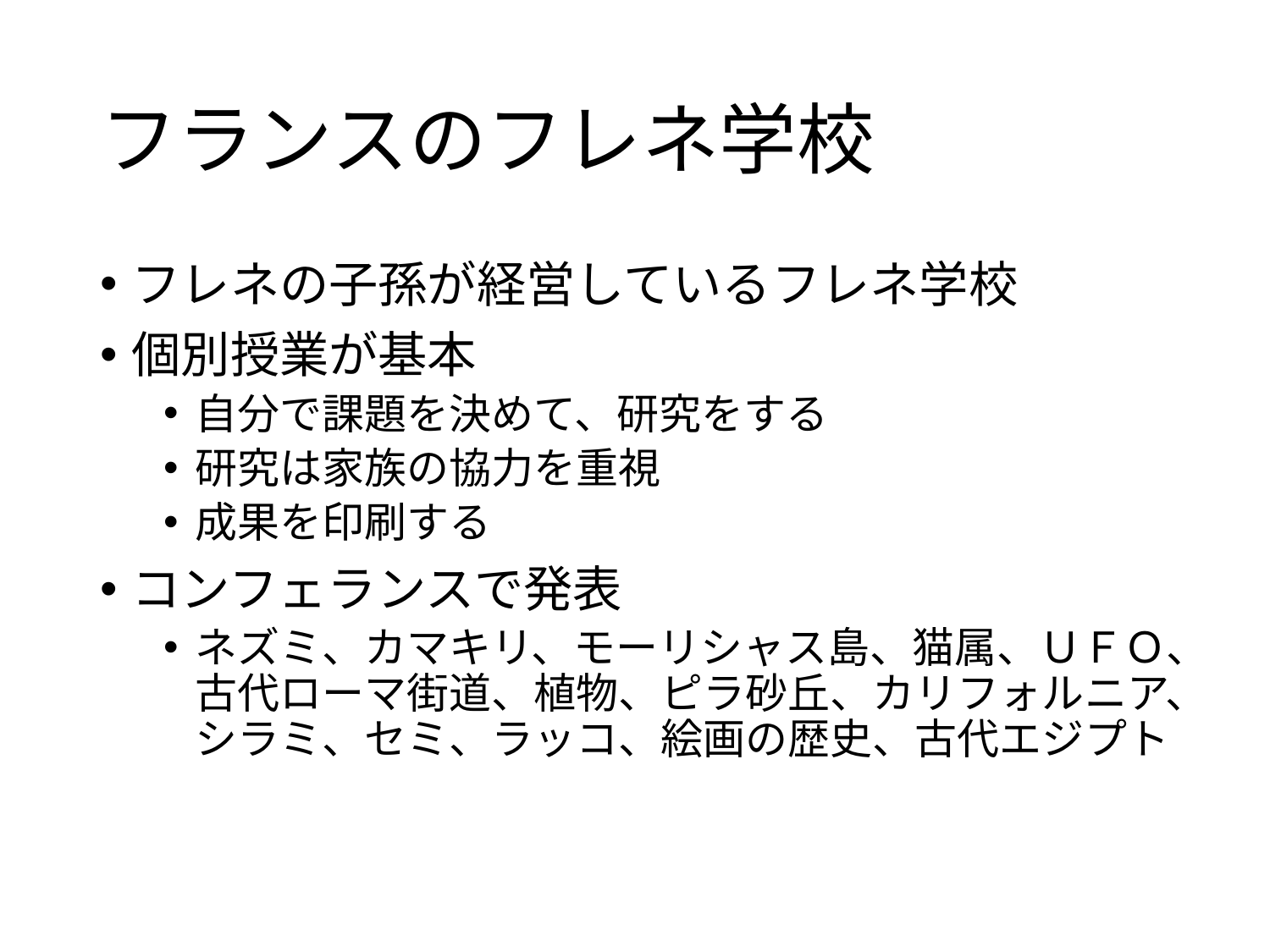

# フランスのフレネ学校
フレネの子孫が経営しているフレネ学校
個別授業が基本
自分で課題を決めて、研究をする
研究は家族の協力を重視
成果を印刷する
コンフェランスで発表
ネズミ、カマキリ、モーリシャス島、猫属、ＵＦＯ、古代ローマ街道、植物、ピラ砂丘、カリフォルニア、シラミ、セミ、ラッコ、絵画の歴史、古代エジプト